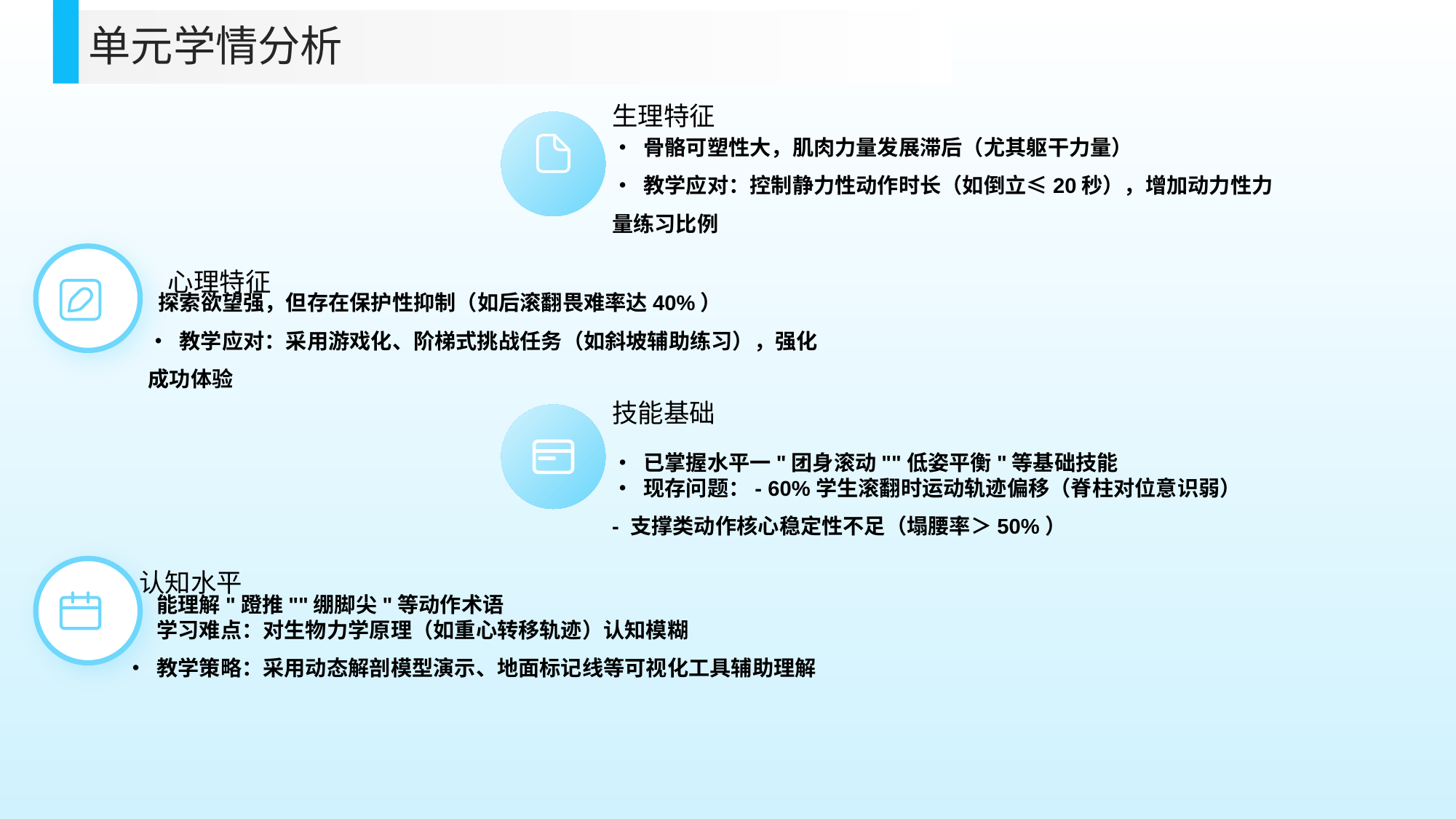

单元学情分析
生理特征

• 骨骼可塑性大，肌肉力量发展滞后（尤其躯干力量）
• 教学应对：控制静力性动作时长（如倒立≤20秒），增加动力性力量练习比例

心理特征

 探索欲望强，但存在保护性抑制（如后滚翻畏难率达40%）
• 教学应对：采用游戏化、阶梯式挑战任务（如斜坡辅助练习），强化成功体验
技能基础

• 已掌握水平一"团身滚动""低姿平衡"等基础技能
• 现存问题：- 60%学生滚翻时运动轨迹偏移（脊柱对位意识弱）
- 支撑类动作核心稳定性不足（塌腰率＞50%）
认知水平

• 能理解"蹬推""绷脚尖"等动作术语
• 学习难点：对生物力学原理（如重心转移轨迹）认知模糊
• 教学策略：采用动态解剖模型演示、地面标记线等可视化工具辅助理解